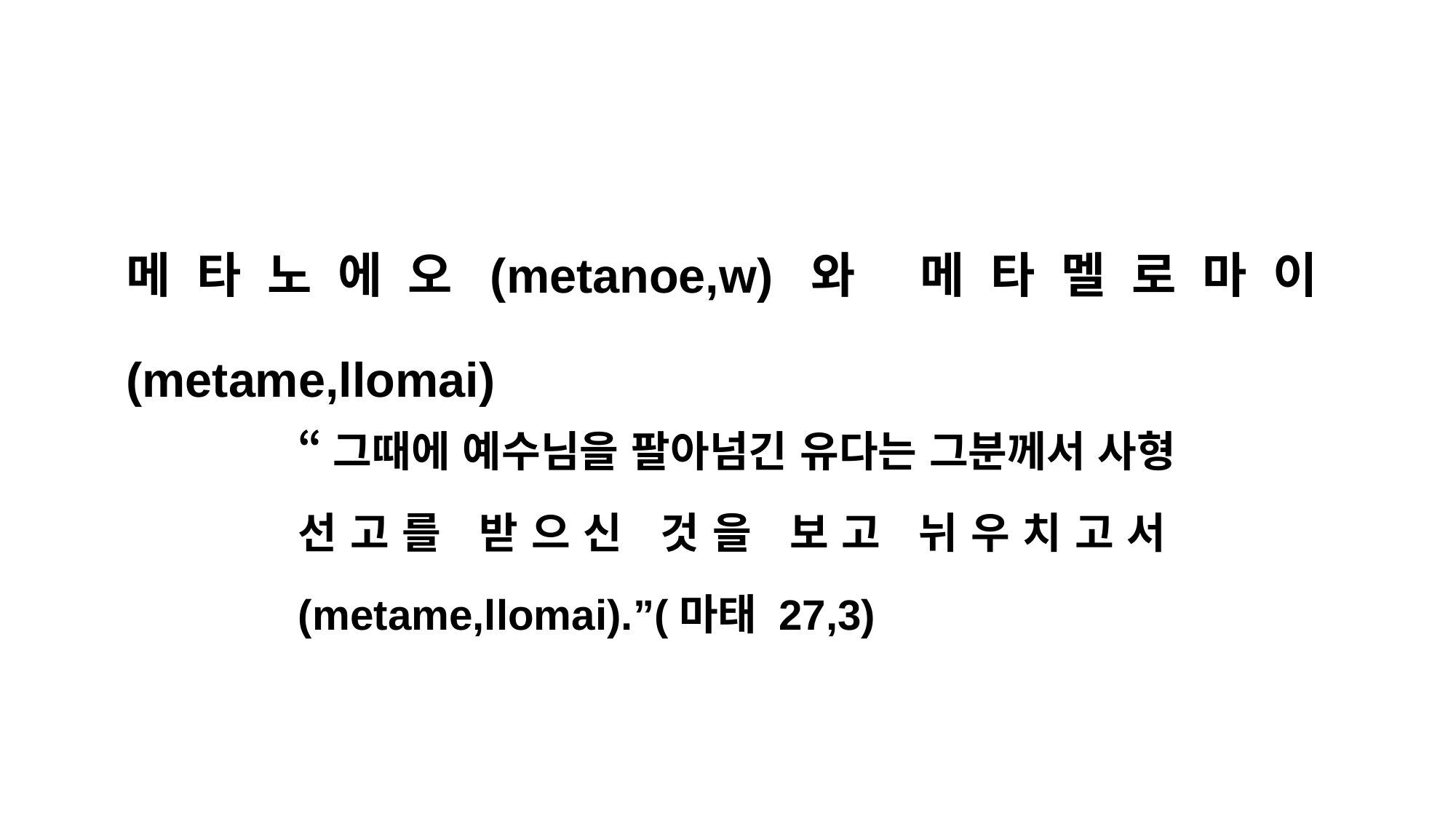

메타노에오(metanoe,w)와 메타멜로마이(metame,llomai)
“그때에 예수님을 팔아넘긴 유다는 그분께서 사형 선고를 받으신 것을 보고 뉘우치고서(metame,llomai).”(마태 27,3)